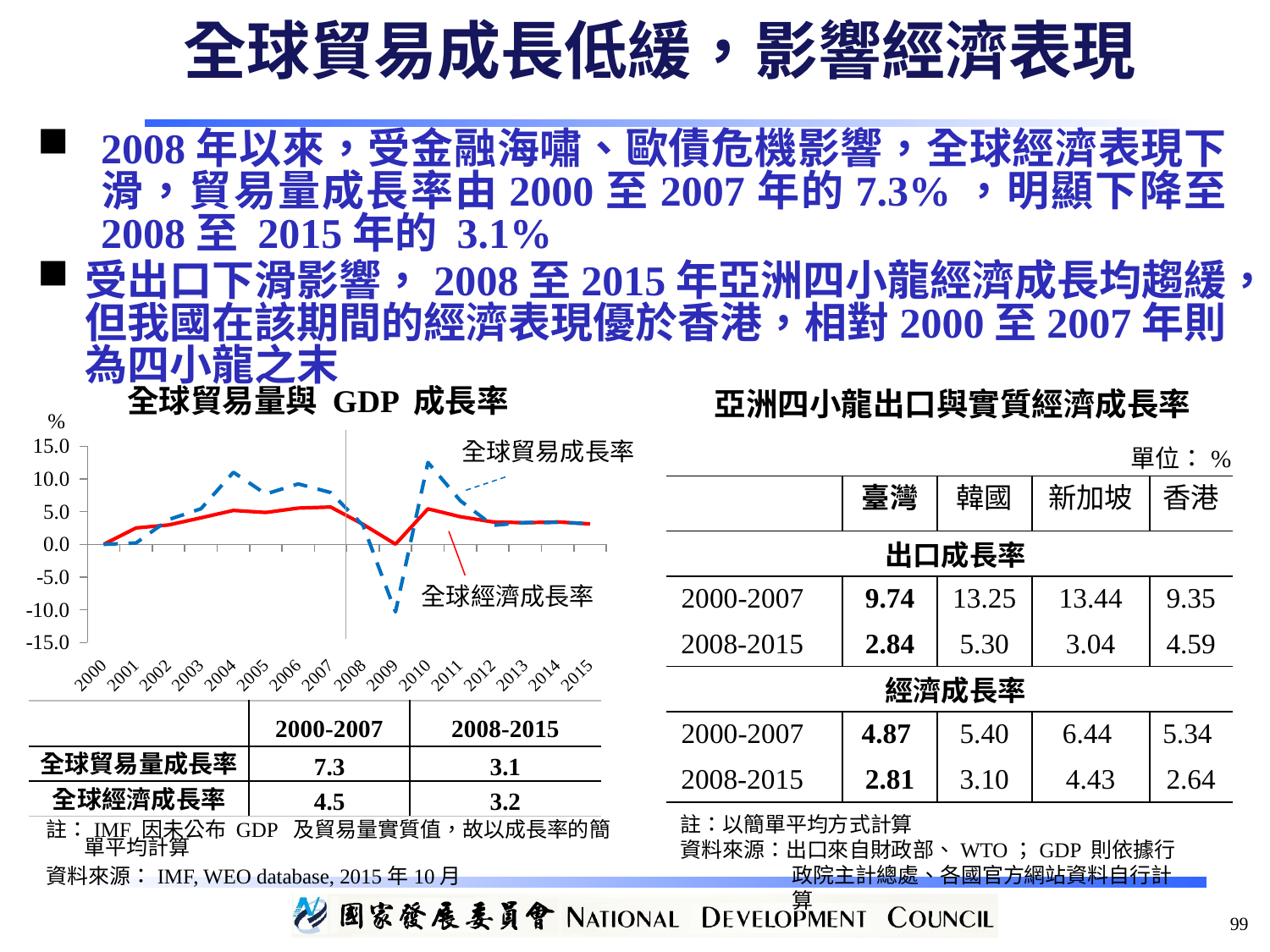

全球貿易成長低緩，影響經濟表現
2008年以來，受金融海嘯、歐債危機影響，全球經濟表現下滑，貿易量成長率由2000至2007年的7.3%，明顯下降至 2008至 2015年的 3.1%
受出口下滑影響，2008至2015年亞洲四小龍經濟成長均趨緩，但我國在該期間的經濟表現優於香港，相對2000至2007年則為四小龍之末
全球貿易量與 GDP 成長率
亞洲四小龍出口與實質經濟成長率
%
單位：%

### Chart

| Category | 經濟成長率 | 貿易量成長率 |
|---|---|---|
| 2000 | 0.0 | 0.0 |
| 2001 | 2.515 | 0.216 |
| 2002 | 2.96 | 3.771 |
| 2003 | 4.055 | 5.435 |
| 2004 | 5.185 | 11.016 |
| 2005 | 4.872 | 7.688 |
| 2006 | 5.544 | 9.242 |
| 2007 | 5.702 | 7.915 |
| 2008 | 3.064 | 2.903 |
| 2009 | 0.028 | -10.327 |
| 2010 | 5.431 | 12.517 |
| 2011 | 4.225 | 6.666 |
| 2012 | 3.426 | 2.911 |
| 2013 | 3.308 | 3.331 |
| 2014 | 3.428 | 3.349 |
| 2015 | 3.123 | 3.176 |
全球貿易成長率
|  | 臺灣 | 韓國 | 新加坡 | 香港 |
| --- | --- | --- | --- | --- |
| 出口成長率 |  |  |  |  |
| 2000-2007 | 9.74 | 13.25 | 13.44 | 9.35 |
| 2008-2015 | 2.84 | 5.30 | 3.04 | 4.59 |
| 經濟成長率 |  |  |  |  |
| 2000-2007 | 4.87 | 5.40 | 6.44 | 5.34 |
| 2008-2015 | 2.81 | 3.10 | 4.43 | 2.64 |
全球經濟成長率
|  | 2000-2007 | 2008-2015 |
| --- | --- | --- |
| 全球貿易量成長率 | 7.3 | 3.1 |
| 全球經濟成長率 | 4.5 | 3.2 |
註：以簡單平均方式計算
資料來源：出口來自財政部、WTO；GDP 則依據行政院主計總處、各國官方網站資料自行計算
註：IMF 因未公布 GDP  及貿易量實質值，故以成長率的簡單平均計算
資料來源：IMF, WEO database, 2015年10月
99